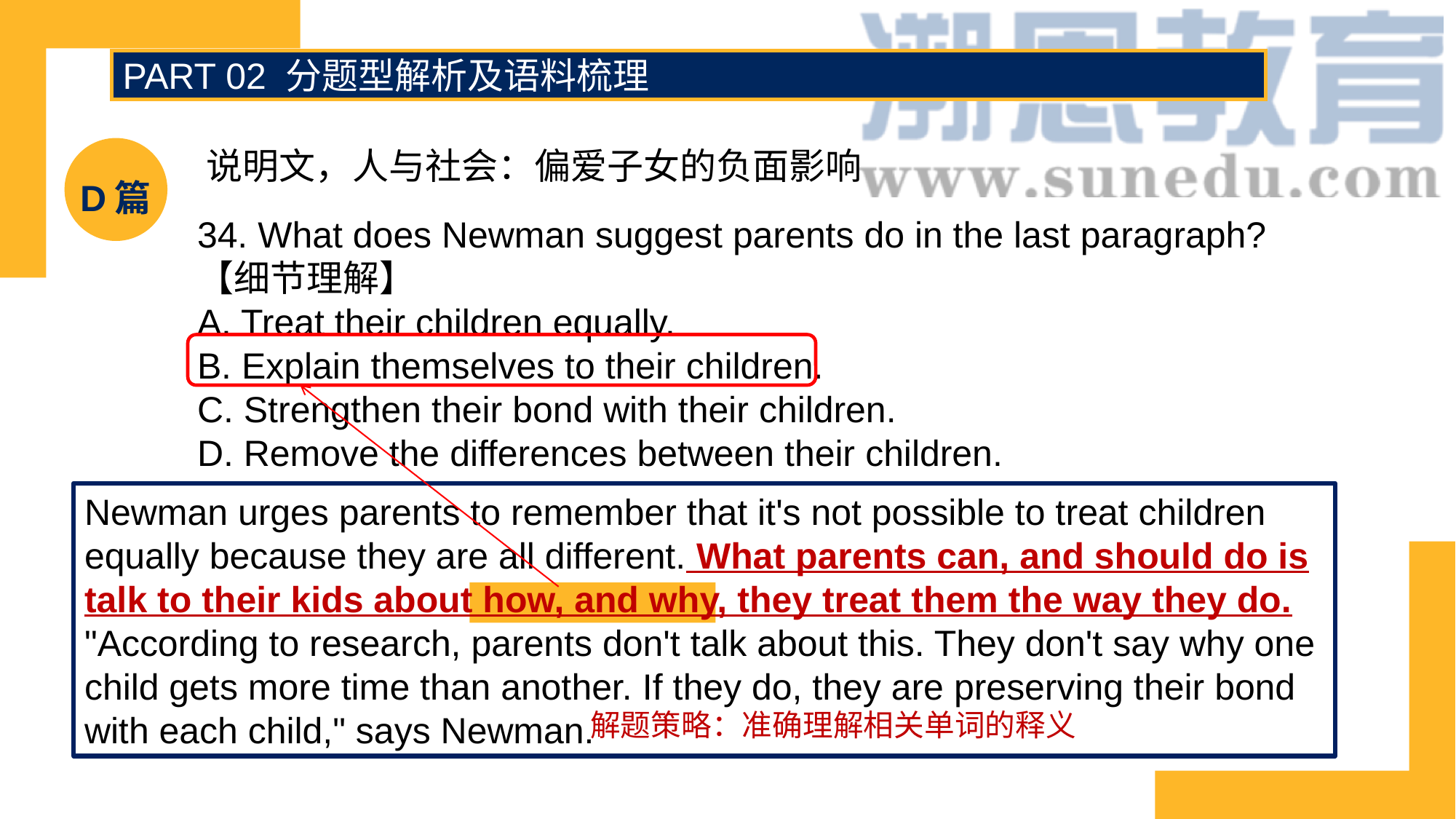

PART 02 分题型解析及语料梳理

说明文，人与社会：偏爱子女的负面影响
D篇
34. What does Newman suggest parents do in the last paragraph?
【细节理解】
A. Treat their children equally.
B. Explain themselves to their children.
C. Strengthen their bond with their children.
D. Remove the differences between their children.

Newman urges parents to remember that it's not possible to treat children equally because they are all different. What parents can, and should do is talk to their kids about how, and why, they treat them the way they do. "According to research, parents don't talk about this. They don't say why one child gets more time than another. If they do, they are preserving their bond with each child," says Newman.

解题策略：准确理解相关单词的释义